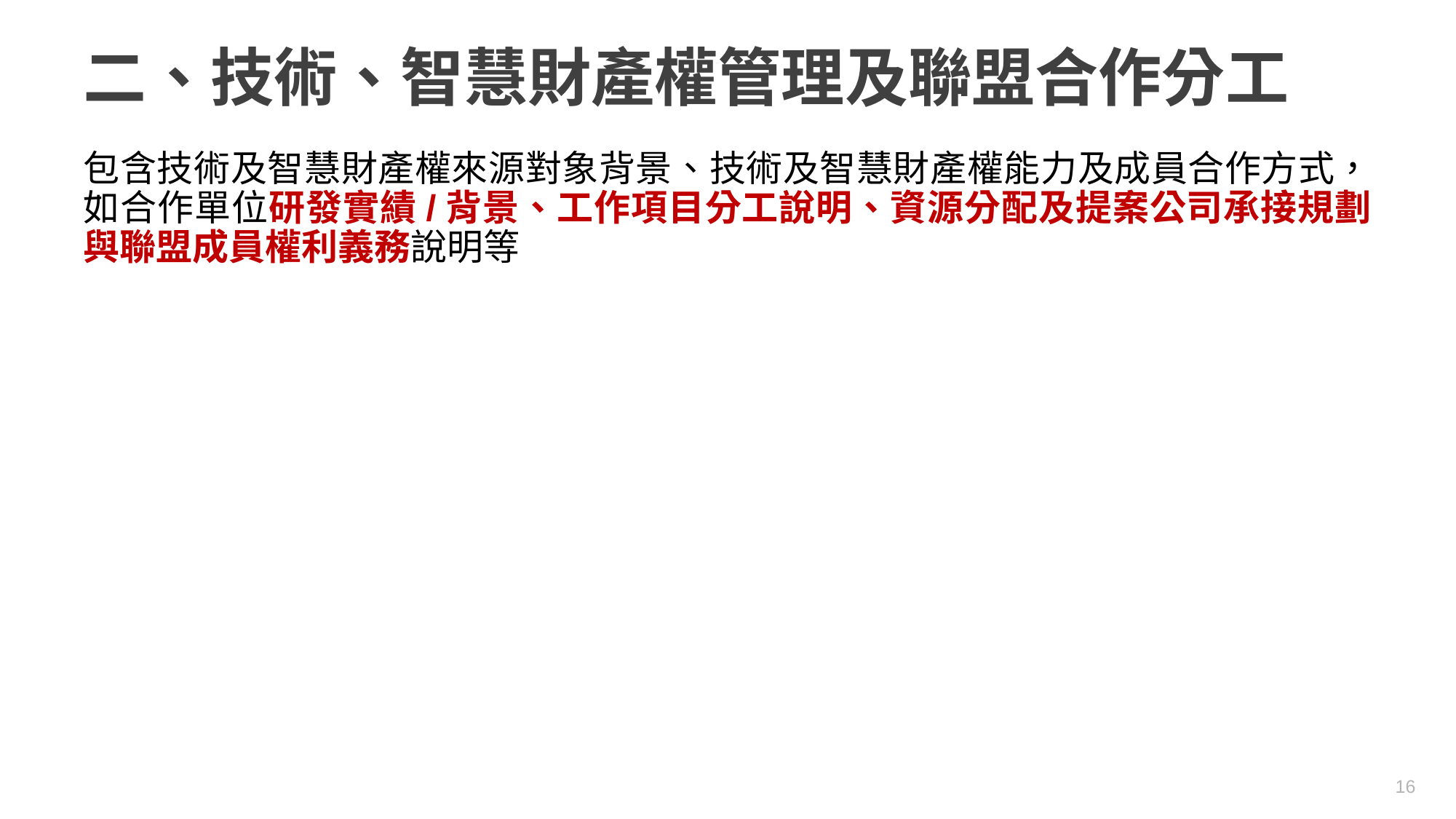

# 二、技術、智慧財產權管理及聯盟合作分工
包含技術及智慧財產權來源對象背景、技術及智慧財產權能力及成員合作方式，如合作單位研發實績/背景、工作項目分工說明、資源分配及提案公司承接規劃與聯盟成員權利義務說明等
16